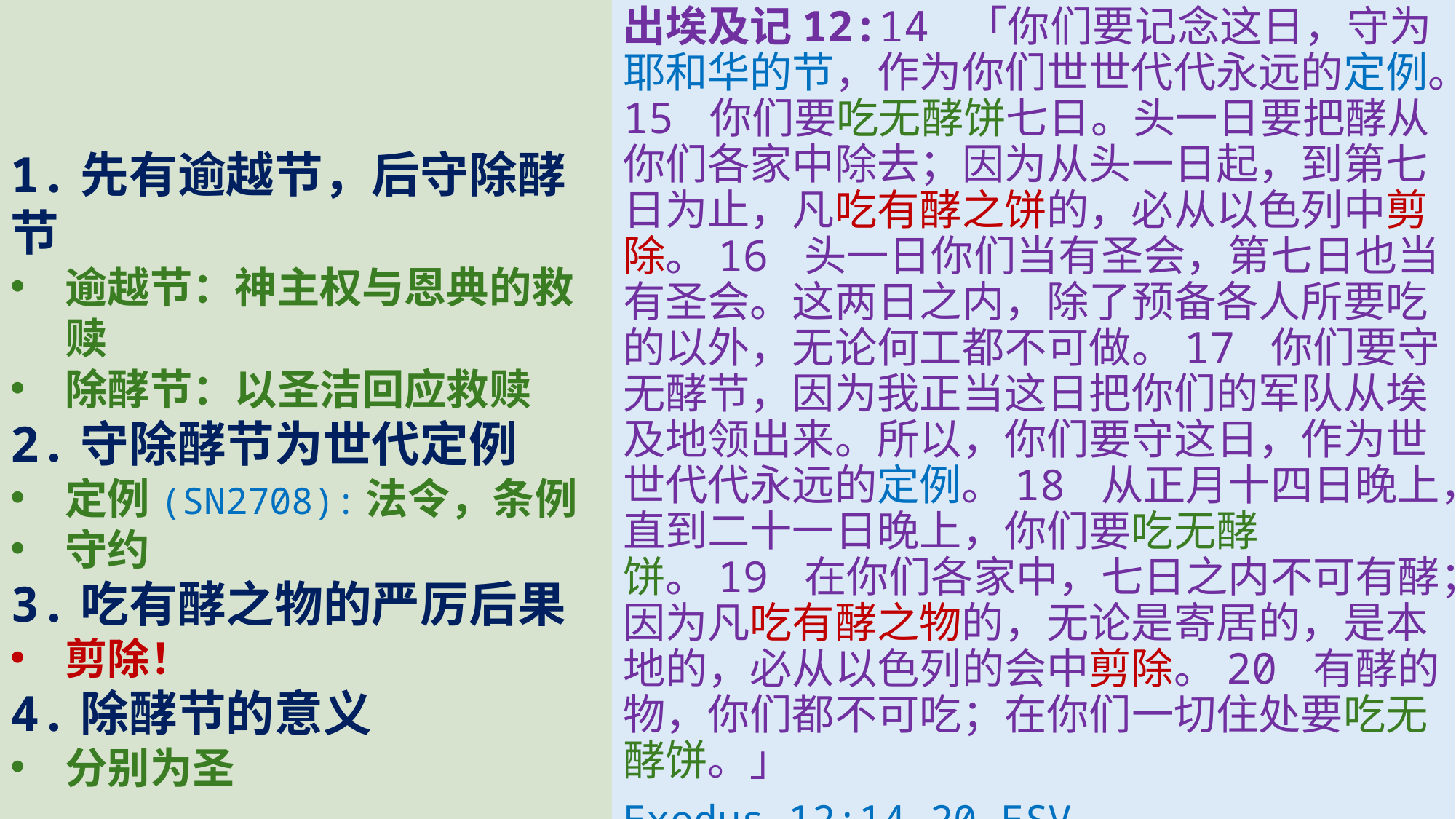

出埃及记12:14 「你们要记念这日，守为耶和华的节，作为你们世世代代永远的定例。15 你们要吃无酵饼七日。头一日要把酵从你们各家中除去；因为从头一日起，到第七日为止，凡吃有酵之饼的，必从以色列中剪除。16 头一日你们当有圣会，第七日也当有圣会。这两日之内，除了预备各人所要吃的以外，无论何工都不可做。17 你们要守无酵节，因为我正当这日把你们的军队从埃及地领出来。所以，你们要守这日，作为世世代代永远的定例。18 从正月十四日晚上，直到二十一日晚上，你们要吃无酵饼。19 在你们各家中，七日之内不可有酵；因为凡吃有酵之物的，无论是寄居的，是本地的，必从以色列的会中剪除。20 有酵的物，你们都不可吃；在你们一切住处要吃无酵饼。」
Exodus 12:14-20 ESV
1.先有逾越节，后守除酵节
逾越节：神主权与恩典的救赎
除酵节：以圣洁回应救赎
2.守除酵节为世代定例
定例(SN2708):法令，条例
守约
3.吃有酵之物的严厉后果
剪除！
4.除酵节的意义
分别为圣